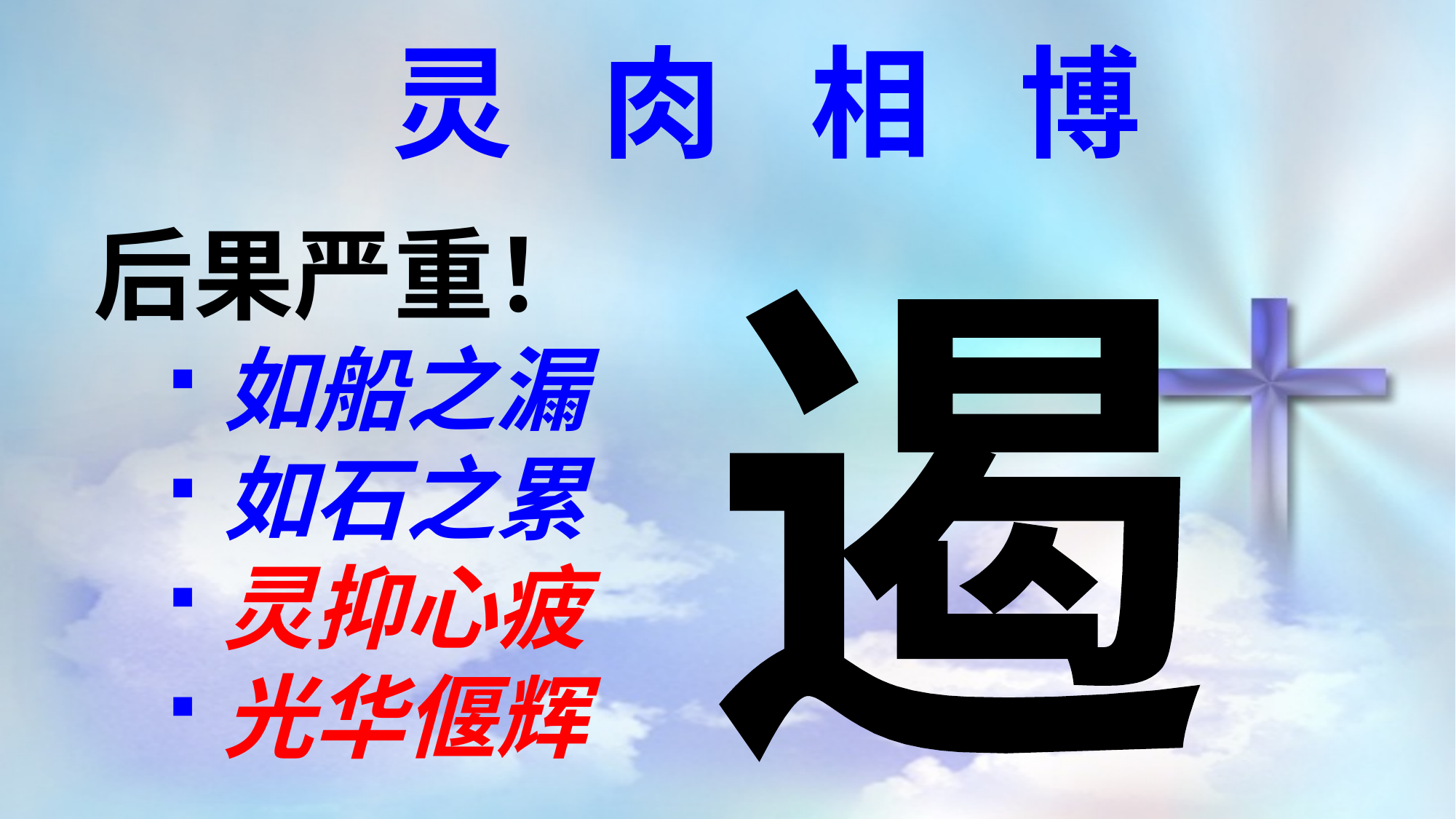

灵 肉 相 博
后果严重！
如船之漏
如石之累
灵抑心疲
光华偃辉
遏